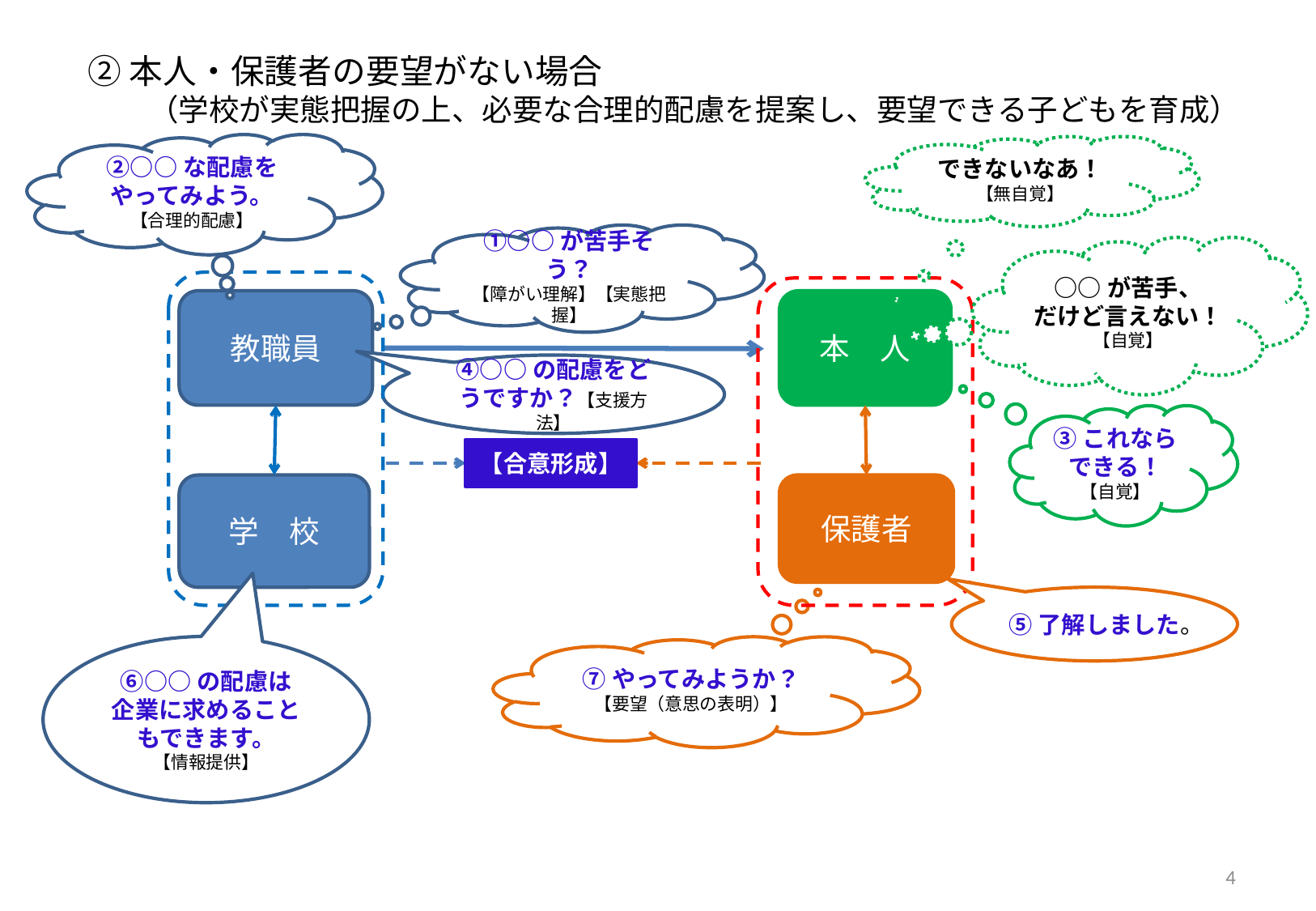

②本人・保護者の要望がない場合
　　（学校が実態把握の上、必要な合理的配慮を提案し、要望できる子どもを育成）
②○○な配慮を
やってみよう。
【合理的配慮】
できないなあ！
【無自覚】
①○○が苦手そう？
【障がい理解】【実態把握】
○○が苦手、
だけど言えない！
【自覚】

教職員
本　人
④○○の配慮をどうですか？【支援方法】
③これなら
できる！
【自覚】
【合意形成】
学　校
保護者
⑤了解しました。
⑥○○の配慮は
企業に求めることもできます。
【情報提供】
⑦やってみようか？
【要望（意思の表明）】
4